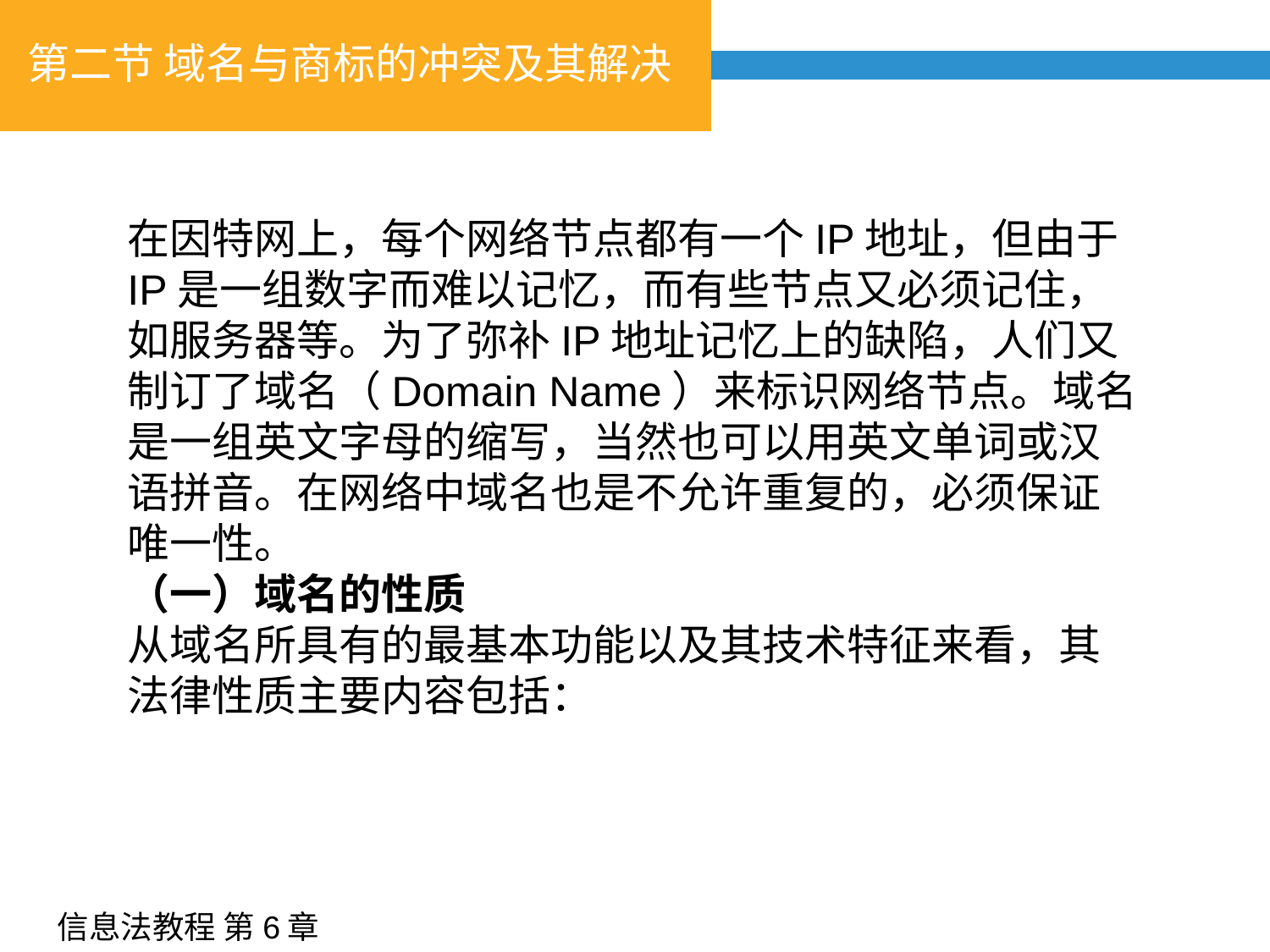

# 第二节 域名与商标的冲突及其解决
在因特网上，每个网络节点都有一个IP地址，但由于IP是一组数字而难以记忆，而有些节点又必须记住，如服务器等。为了弥补IP地址记忆上的缺陷，人们又制订了域名（Domain Name）来标识网络节点。域名是一组英文字母的缩写，当然也可以用英文单词或汉语拼音。在网络中域名也是不允许重复的，必须保证唯一性。
（一）域名的性质
从域名所具有的最基本功能以及其技术特征来看，其法律性质主要内容包括：
信息法教程 第6章